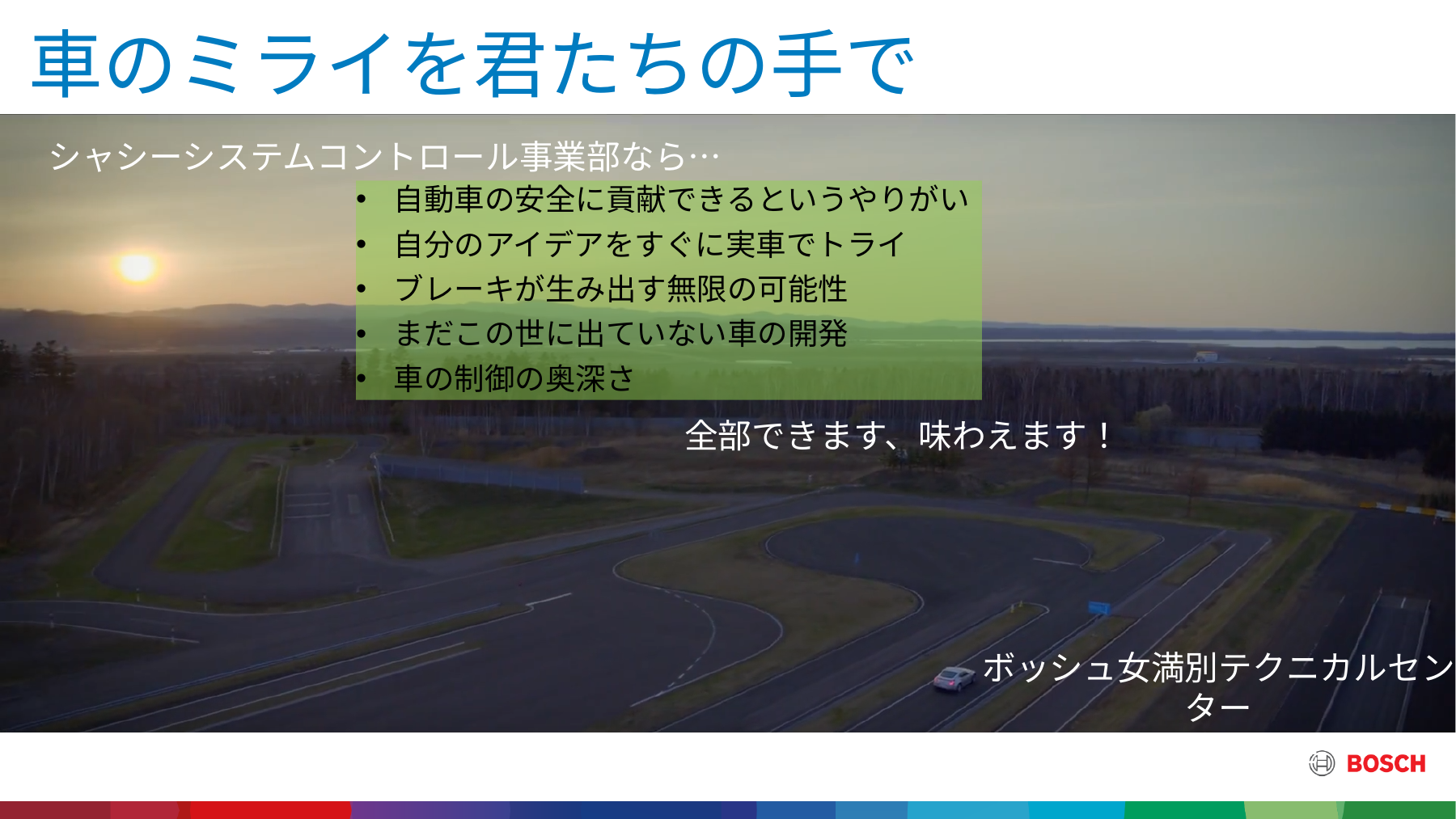

車のミライを君たちの手で

シャシーシステムコントロール事業部なら…
自動車の安全に貢献できるというやりがい
自分のアイデアをすぐに実車でトライ
ブレーキが生み出す無限の可能性
まだこの世に出ていない車の開発
車の制御の奥深さ

全部できます、味わえます！
ボッシュ女満別テクニカルセンター
ー実車適合開発―